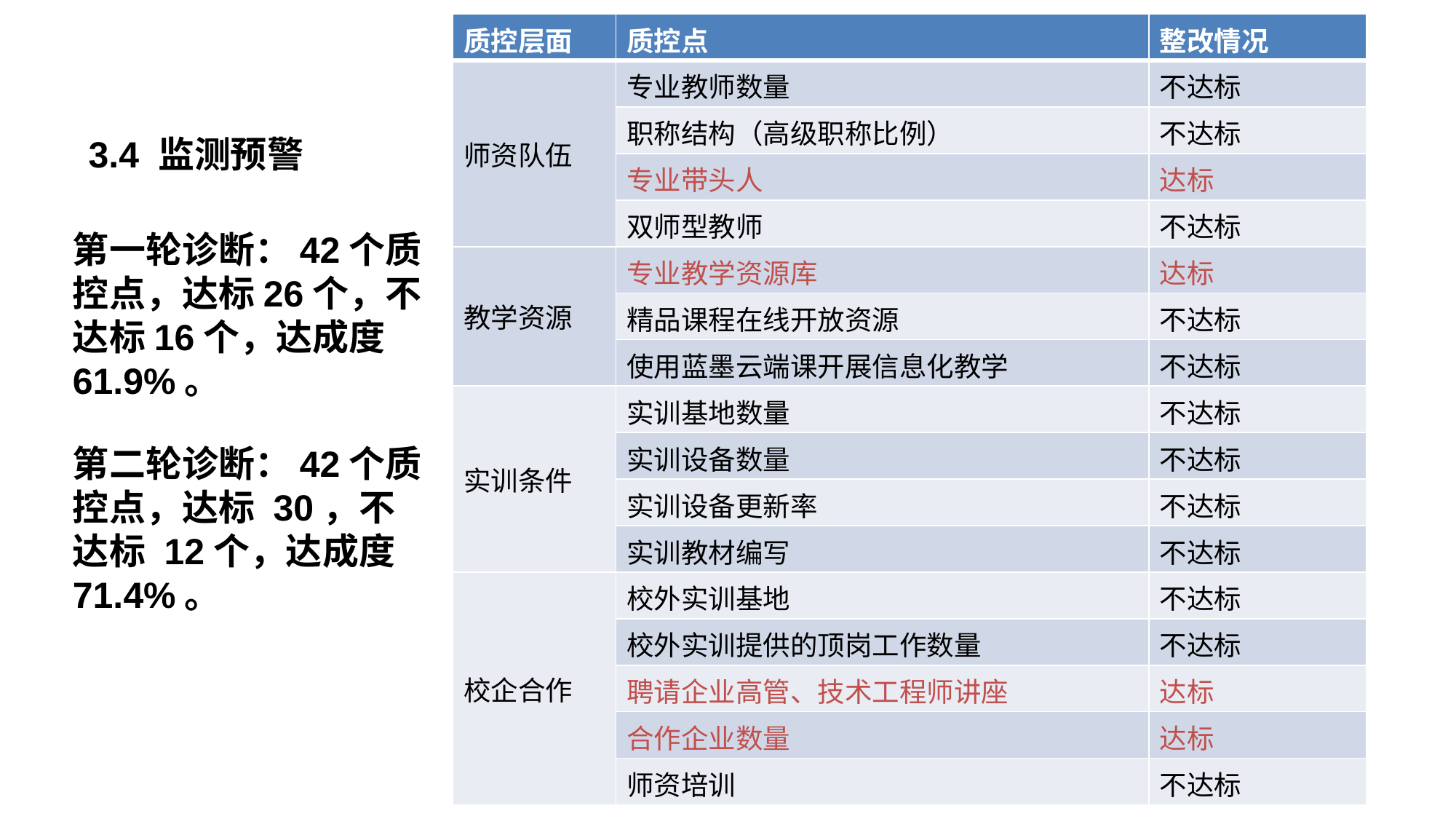

| 质控层面 | 质控点 | 整改情况 |
| --- | --- | --- |
| 师资队伍 | 专业教师数量 | 不达标 |
|  | 职称结构（高级职称比例） | 不达标 |
|  | 专业带头人 | 达标 |
|  | 双师型教师 | 不达标 |
| 教学资源 | 专业教学资源库 | 达标 |
|  | 精品课程在线开放资源 | 不达标 |
|  | 使用蓝墨云端课开展信息化教学 | 不达标 |
| 实训条件 | 实训基地数量 | 不达标 |
|  | 实训设备数量 | 不达标 |
|  | 实训设备更新率 | 不达标 |
|  | 实训教材编写 | 不达标 |
| 校企合作 | 校外实训基地 | 不达标 |
|  | 校外实训提供的顶岗工作数量 | 不达标 |
|  | 聘请企业高管、技术工程师讲座 | 达标 |
|  | 合作企业数量 | 达标 |
|  | 师资培训 | 不达标 |
3.4 监测预警
第一轮诊断：42个质
控点，达标26个，不
达标16个，达成度
61.9%。
第二轮诊断：42个质
控点，达标 30，不
达标 12个，达成度
71.4%。